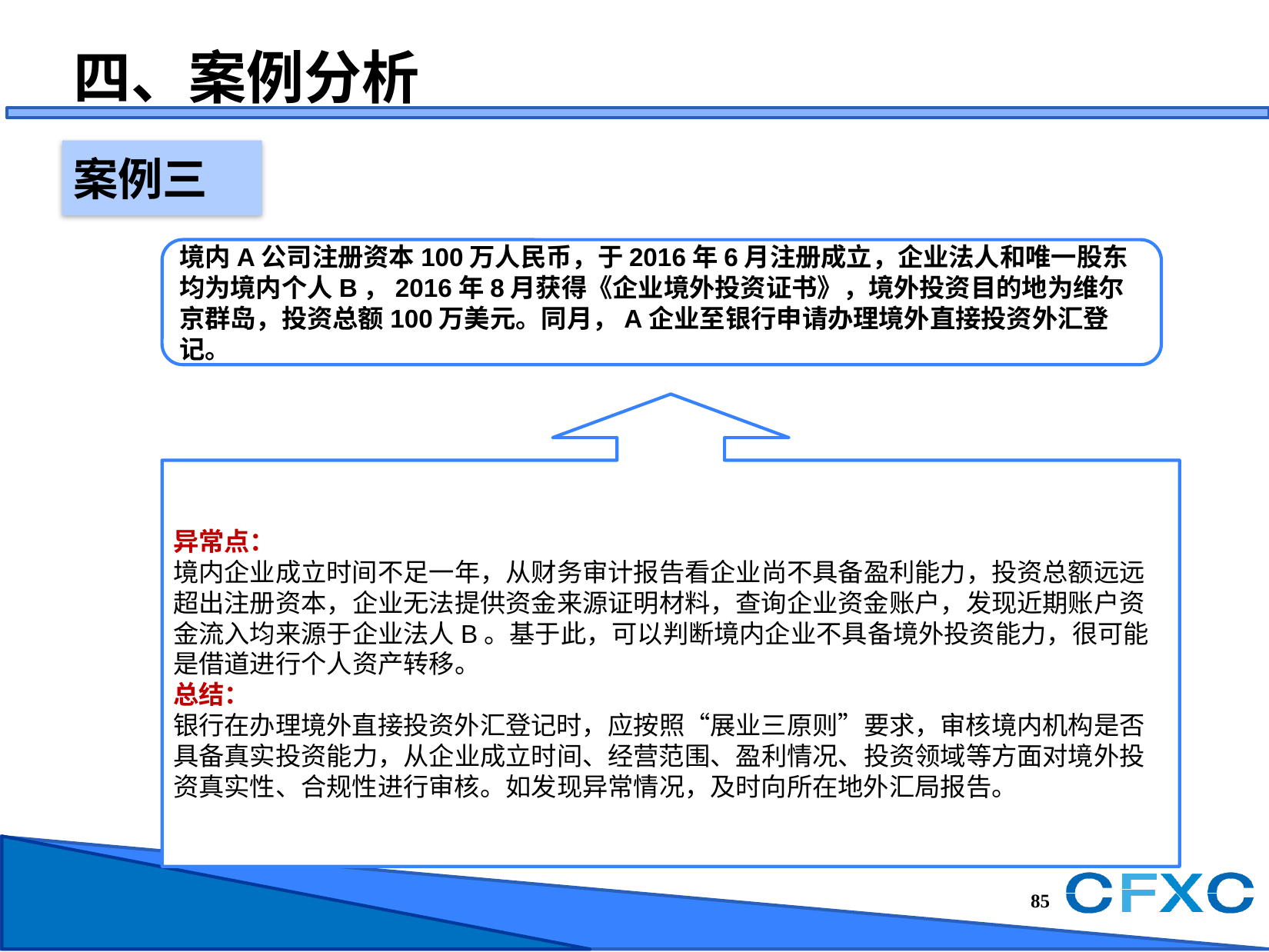

四、案例分析
案例三
境内A公司注册资本100万人民币，于2016年6月注册成立，企业法人和唯一股东均为境内个人B，2016年8月获得《企业境外投资证书》，境外投资目的地为维尔京群岛，投资总额100万美元。同月，A企业至银行申请办理境外直接投资外汇登记。
异常点：
境内企业成立时间不足一年，从财务审计报告看企业尚不具备盈利能力，投资总额远远超出注册资本，企业无法提供资金来源证明材料，查询企业资金账户，发现近期账户资金流入均来源于企业法人B。基于此，可以判断境内企业不具备境外投资能力，很可能是借道进行个人资产转移。
总结：
银行在办理境外直接投资外汇登记时，应按照“展业三原则”要求，审核境内机构是否具备真实投资能力，从企业成立时间、经营范围、盈利情况、投资领域等方面对境外投资真实性、合规性进行审核。如发现异常情况，及时向所在地外汇局报告。
85